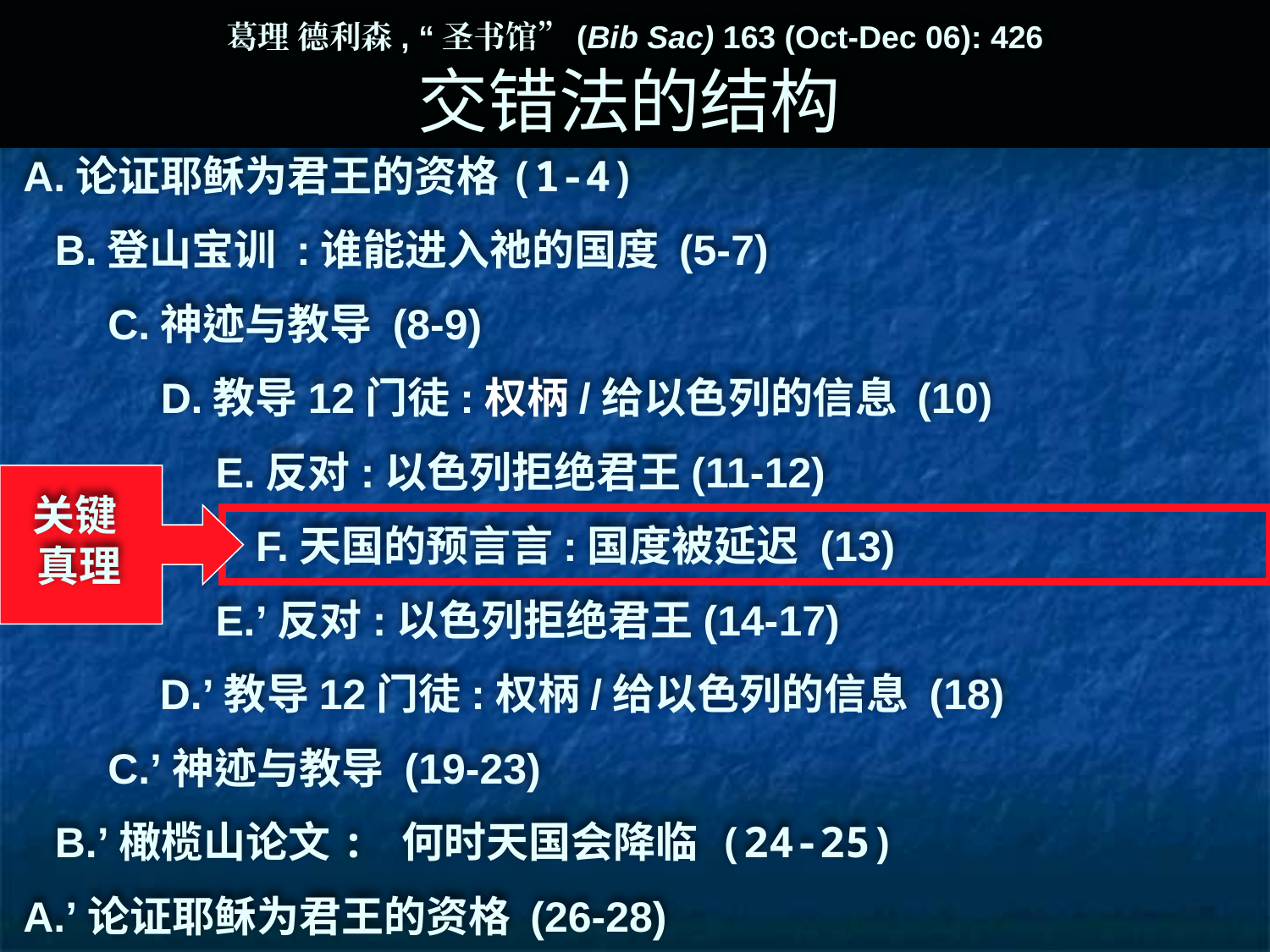

葛理 德利森, “圣书馆”(Bib Sac) 163 (Oct-Dec 06): 426
# 交错法的结构
A.论证耶稣为君王的资格(1-4)
B.登山宝训 :谁能进入祂的国度 (5-7)
C.神迹与教导 (8-9)
D.教导12门徒:权柄/给以色列的信息 (10)
E.反对:以色列拒绝君王(11-12)

关键
真理

F.天国的预言言:国度被延迟 (13)
E.’反对:以色列拒绝君王(14-17)
D.’教导12门徒:权柄/给以色列的信息 (18)
C.’神迹与教导 (19-23)
B.’橄榄山论文: 何时天国会降临 (24-25)
A.’论证耶稣为君王的资格 (26-28)